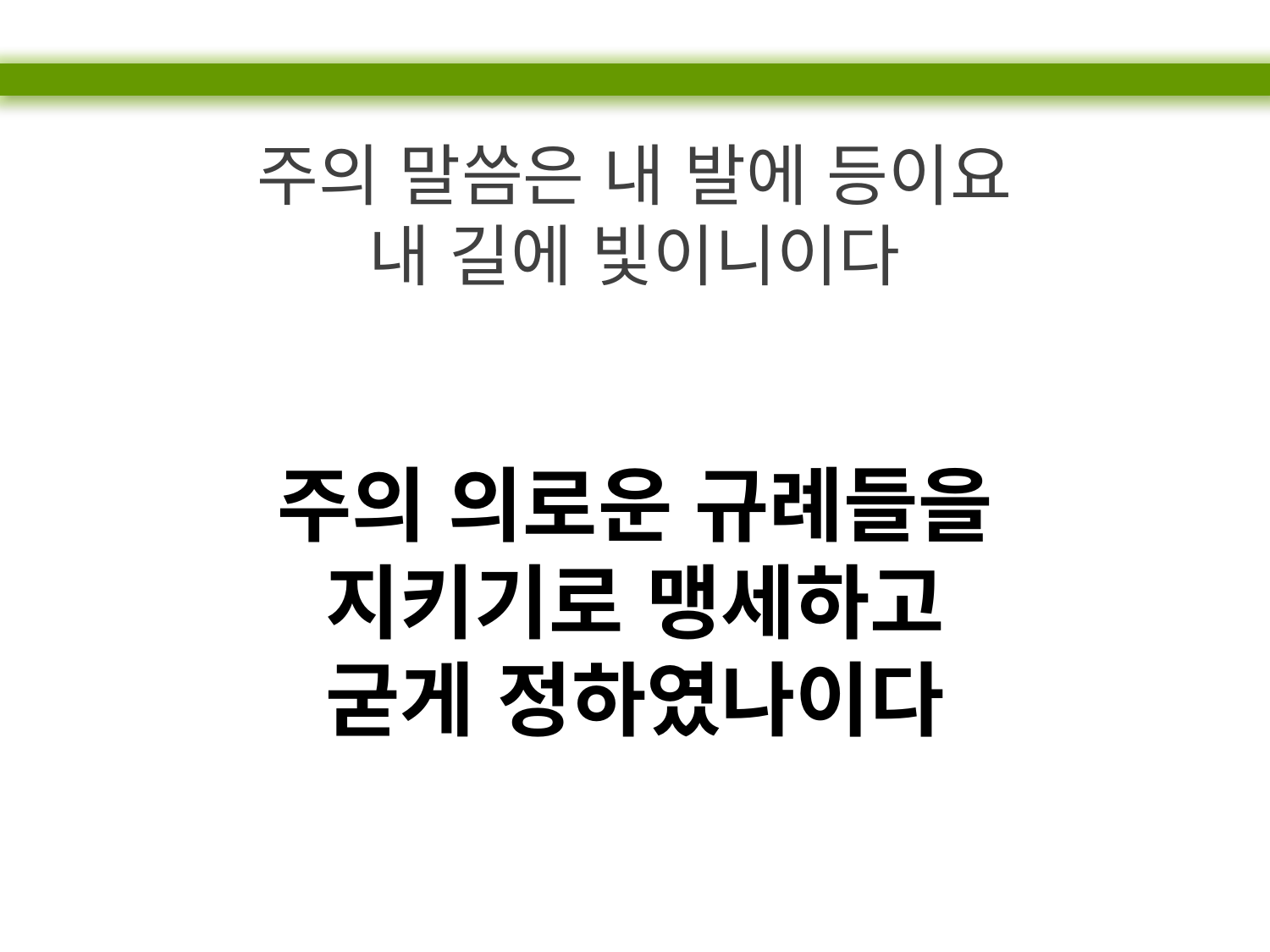

주의 말씀은 내 발에 등이요
내 길에 빛이니이다
주의 의로운 규례들을
지키기로 맹세하고
굳게 정하였나이다